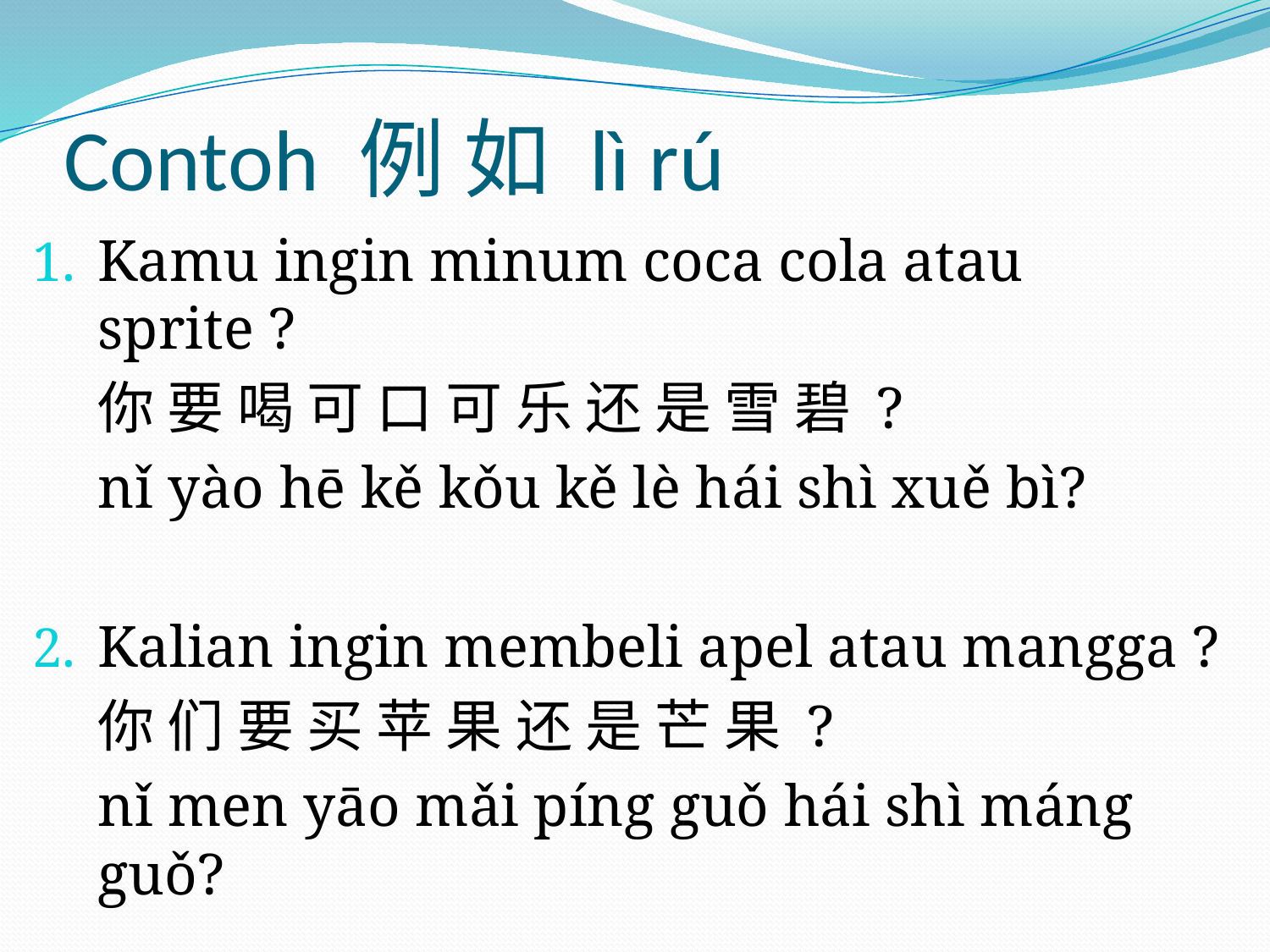

# Contoh 例 如 lì rú
Kamu ingin minum coca cola atau sprite ?
	你 要 喝 可 口 可 乐 还 是 雪 碧 ?
	nǐ yào hē kě kǒu kě lè hái shì xuě bì?

Kalian ingin membeli apel atau mangga ?
	你 们 要 买 苹 果 还 是 芒 果 ?
	nǐ men yāo mǎi píng guǒ hái shì máng guǒ?